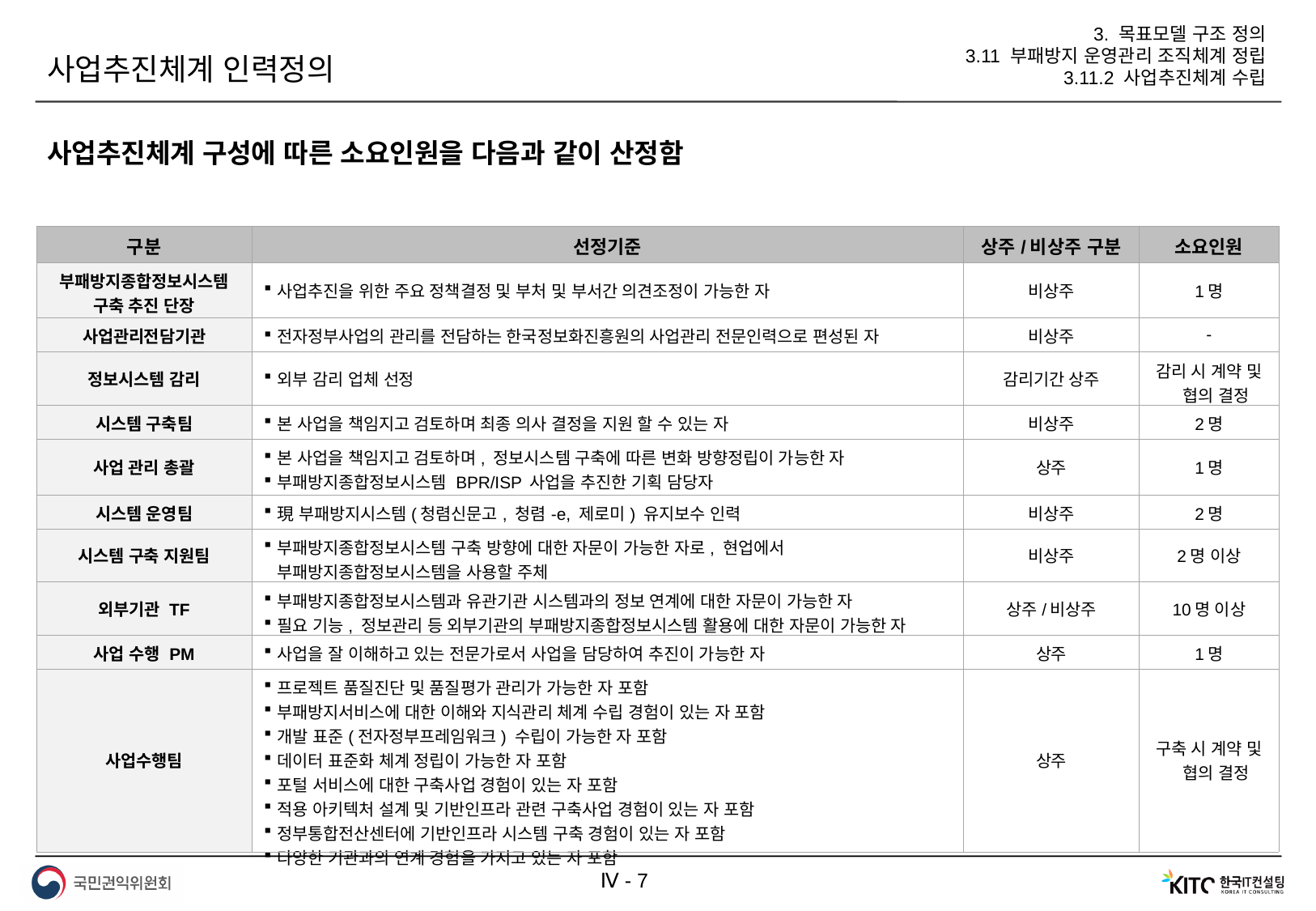

3. 목표모델 구조 정의
3.11 부패방지 운영관리 조직체계 정립
3.11.2 사업추진체계 수립
사업추진체계 인력정의
사업추진체계 구성에 따른 소요인원을 다음과 같이 산정함
| 구분 | 선정기준 | 상주/비상주 구분 | 소요인원 |
| --- | --- | --- | --- |
| 부패방지종합정보시스템 구축 추진 단장 | 사업추진을 위한 주요 정책결정 및 부처 및 부서간 의견조정이 가능한 자 | 비상주 | 1명 |
| 사업관리전담기관 | 전자정부사업의 관리를 전담하는 한국정보화진흥원의 사업관리 전문인력으로 편성된 자 | 비상주 | - |
| 정보시스템 감리 | 외부 감리 업체 선정 | 감리기간 상주 | 감리 시 계약 및 협의 결정 |
| 시스템 구축팀 | 본 사업을 책임지고 검토하며 최종 의사 결정을 지원 할 수 있는 자 | 비상주 | 2명 |
| 사업 관리 총괄 | 본 사업을 책임지고 검토하며, 정보시스템 구축에 따른 변화 방향정립이 가능한 자 부패방지종합정보시스템 BPR/ISP 사업을 추진한 기획 담당자 | 상주 | 1명 |
| 시스템 운영팀 | 現 부패방지시스템(청렴신문고, 청렴-e, 제로미) 유지보수 인력 | 비상주 | 2명 |
| 시스템 구축 지원팀 | 부패방지종합정보시스템 구축 방향에 대한 자문이 가능한 자로, 현업에서 부패방지종합정보시스템을 사용할 주체 | 비상주 | 2명 이상 |
| 외부기관 TF | 부패방지종합정보시스템과 유관기관 시스템과의 정보 연계에 대한 자문이 가능한 자 필요 기능, 정보관리 등 외부기관의 부패방지종합정보시스템 활용에 대한 자문이 가능한 자 | 상주/비상주 | 10명 이상 |
| 사업 수행 PM | 사업을 잘 이해하고 있는 전문가로서 사업을 담당하여 추진이 가능한 자 | 상주 | 1명 |
| 사업수행팀 | 프로젝트 품질진단 및 품질평가 관리가 가능한 자 포함 부패방지서비스에 대한 이해와 지식관리 체계 수립 경험이 있는 자 포함 개발 표준(전자정부프레임워크) 수립이 가능한 자 포함 데이터 표준화 체계 정립이 가능한 자 포함 포털 서비스에 대한 구축사업 경험이 있는 자 포함 적용 아키텍처 설계 및 기반인프라 관련 구축사업 경험이 있는 자 포함 정부통합전산센터에 기반인프라 시스템 구축 경험이 있는 자 포함 다양한 기관과의 연계 경험을 가지고 있는 자 포함 | 상주 | 구축 시 계약 및 협의 결정 |